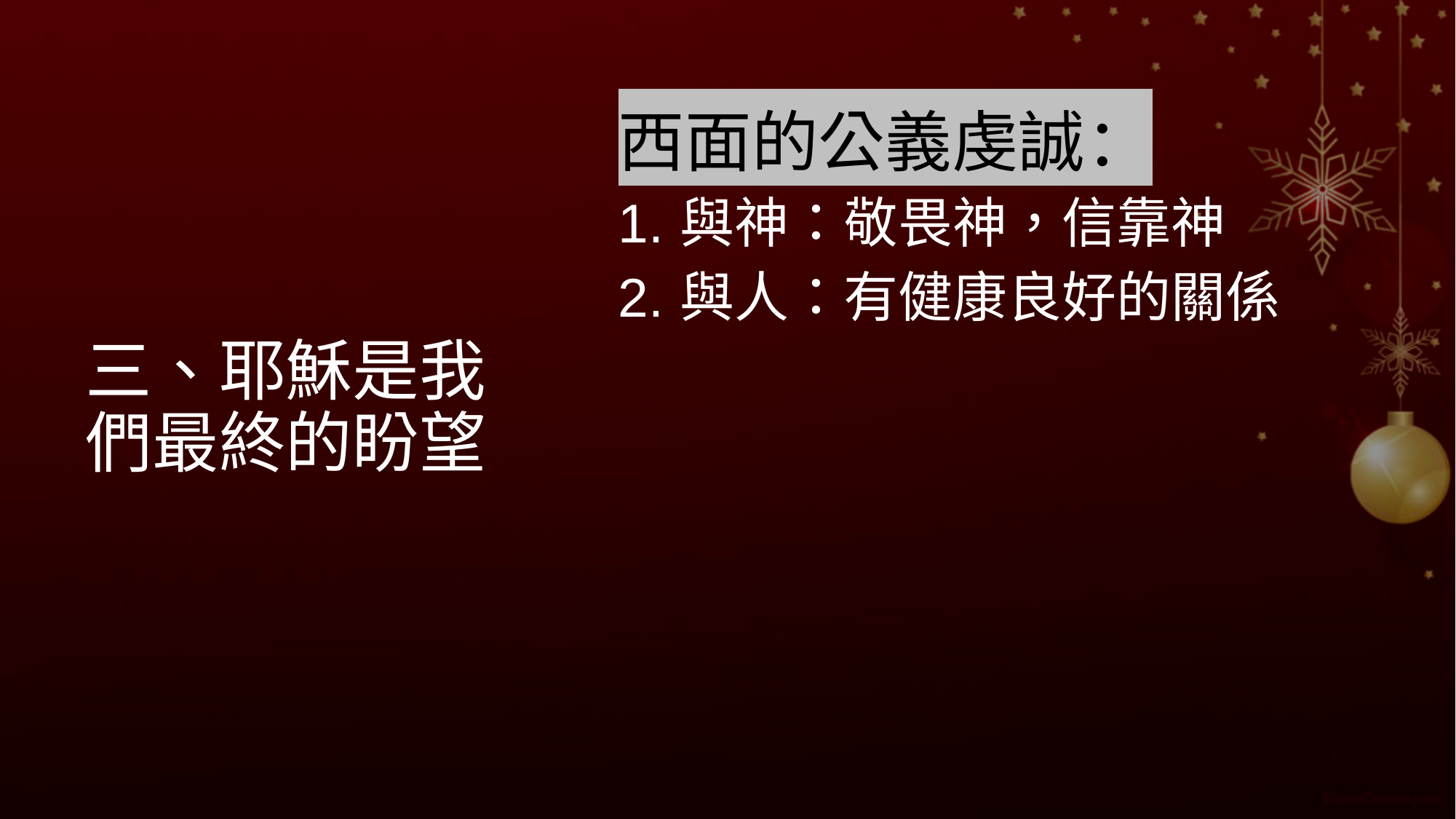

西面的公義虔誠：
與神：敬畏神，信靠神
與人：有健康良好的關係

# 三、耶穌是我們最終的盼望